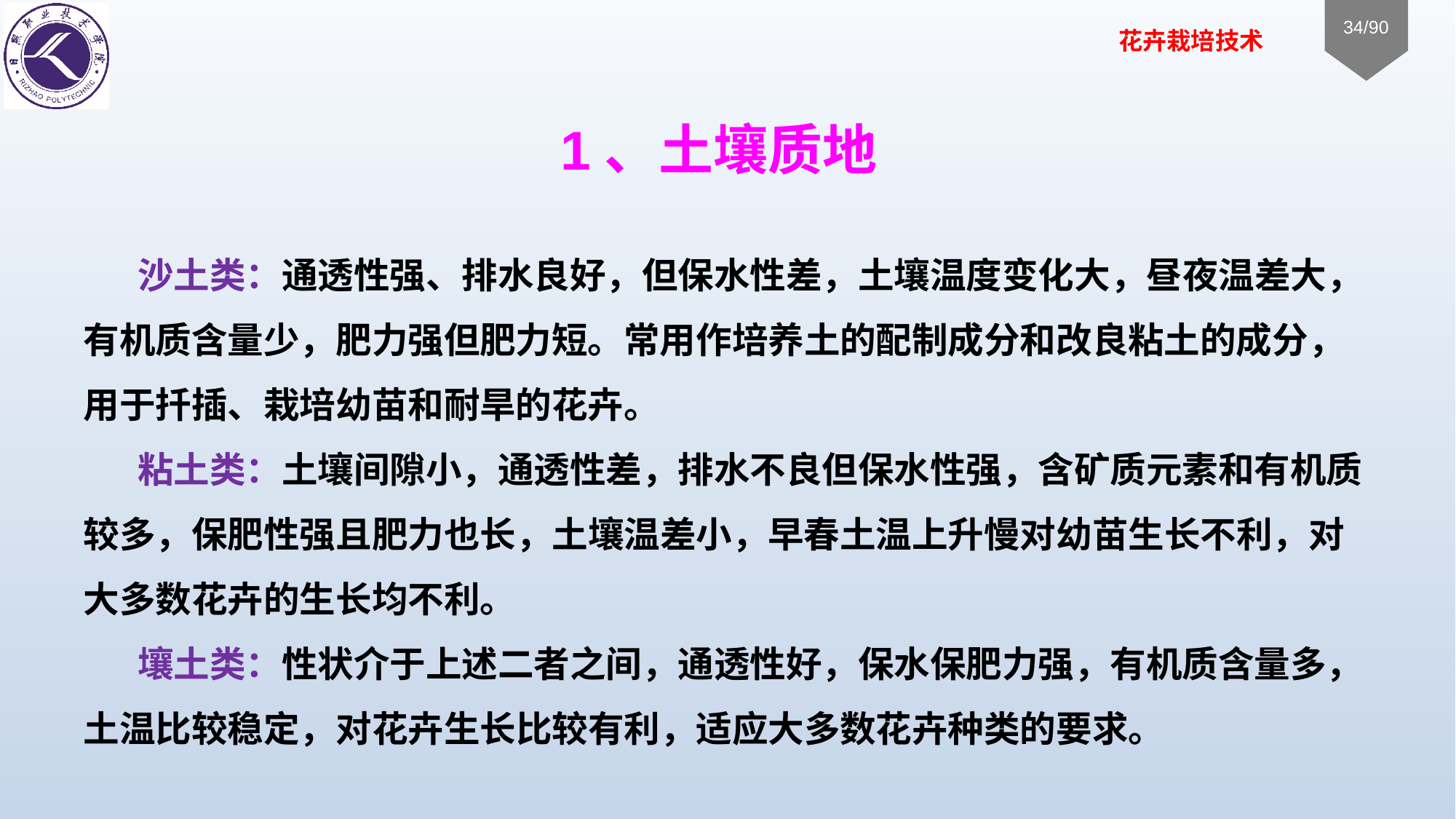

# 1、土壤质地
沙土类：通透性强、排水良好，但保水性差，土壤温度变化大，昼夜温差大，有机质含量少，肥力强但肥力短。常用作培养土的配制成分和改良粘土的成分，用于扦插、栽培幼苗和耐旱的花卉。
粘土类：土壤间隙小，通透性差，排水不良但保水性强，含矿质元素和有机质较多，保肥性强且肥力也长，土壤温差小，早春土温上升慢对幼苗生长不利，对大多数花卉的生长均不利。
壤土类：性状介于上述二者之间，通透性好，保水保肥力强，有机质含量多，土温比较稳定，对花卉生长比较有利，适应大多数花卉种类的要求。